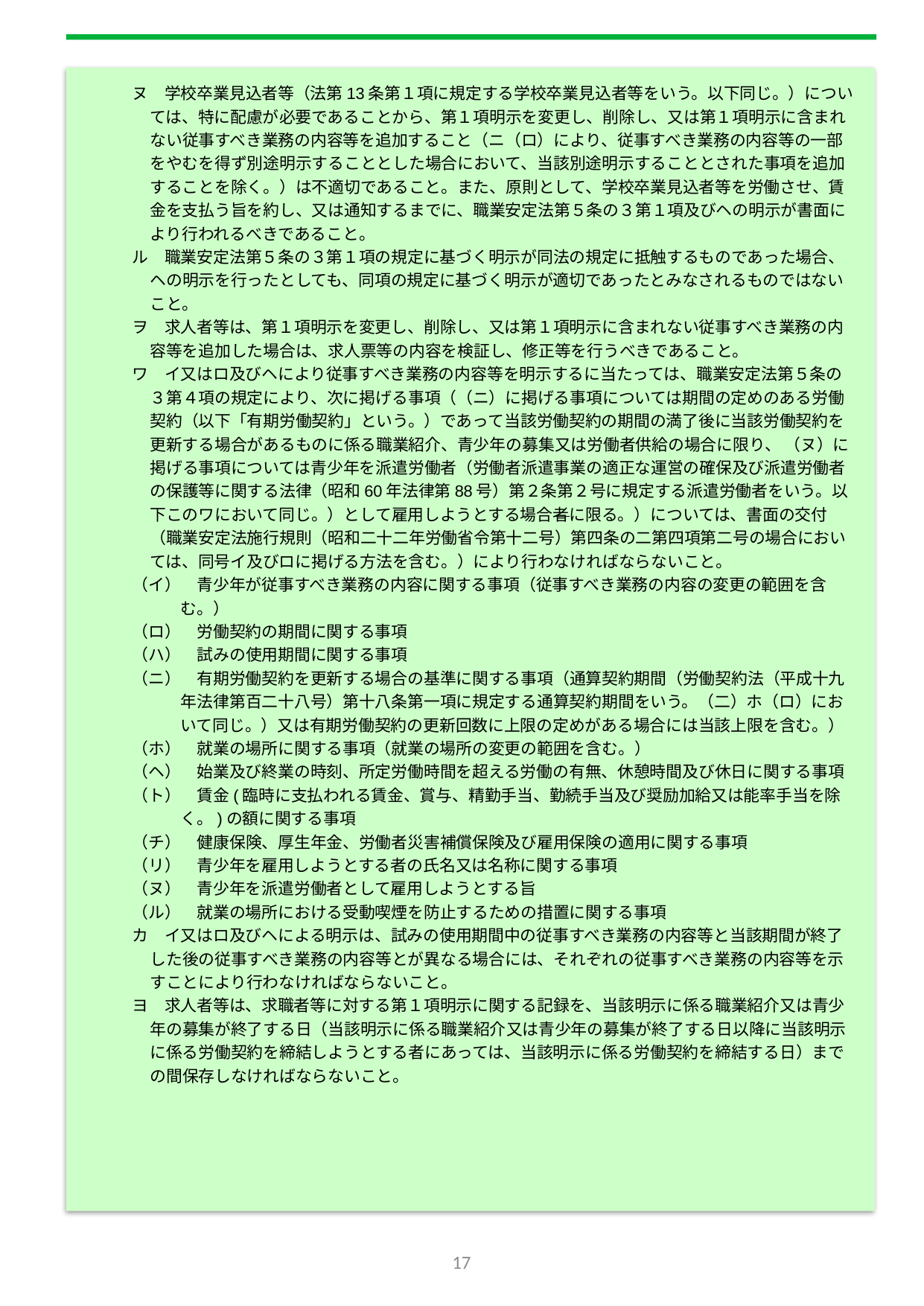

ヌ　学校卒業見込者等（法第13条第１項に規定する学校卒業見込者等をいう。以下同じ。）については、特に配慮が必要であることから、第１項明示を変更し、削除し、又は第１項明示に含まれない従事すべき業務の内容等を追加すること（ニ（ロ）により、従事すべき業務の内容等の一部をやむを得ず別途明示することとした場合において、当該別途明示することとされた事項を追加することを除く。）は不適切であること。また、原則として、学校卒業見込者等を労働させ、賃金を支払う旨を約し、又は通知するまでに、職業安定法第５条の３第１項及びヘの明示が書面により行われるべきであること。
　　　ル　職業安定法第５条の３第１項の規定に基づく明示が同法の規定に抵触するものであった場合、ヘの明示を行ったとしても、同項の規定に基づく明示が適切であったとみなされるものではないこと。
　　　ヲ　求人者等は、第１項明示を変更し、削除し、又は第１項明示に含まれない従事すべき業務の内容等を追加した場合は、求人票等の内容を検証し、修正等を行うべきであること。
　　　ワ　イ又はロ及びヘにより従事すべき業務の内容等を明示するに当たっては、職業安定法第５条の３第４項の規定により、次に掲げる事項（（ニ）に掲げる事項については期間の定めのある労働契約（以下「有期労働契約」という。）であって当該労働契約の期間の満了後に当該労働契約を更新する場合があるものに係る職業紹介、青少年の募集又は労働者供給の場合に限り、 （ヌ）に掲げる事項については青少年を派遣労働者（労働者派遣事業の適正な運営の確保及び派遣労働者の保護等に関する法律（昭和60年法律第88号）第２条第２号に規定する派遣労働者をいう。以下このワにおいて同じ。）として雇用しようとする場合者に限る。）については、書面の交付（職業安定法施行規則（昭和二十二年労働省令第十二号）第四条の二第四項第二号の場合においては、同号イ及びロに掲げる方法を含む。）により行わなければならないこと。
　　　（イ）　青少年が従事すべき業務の内容に関する事項（従事すべき業務の内容の変更の範囲を含
　　　　　　む。）
　　　（ロ）　労働契約の期間に関する事項
　　　（ハ）　試みの使用期間に関する事項
　　　（ニ）　有期労働契約を更新する場合の基準に関する事項（通算契約期間（労働契約法（平成十九
　　　　　　年法律第百二十八号）第十八条第一項に規定する通算契約期間をいう。（二）ホ（ロ）にお
　　　　　　いて同じ。）又は有期労働契約の更新回数に上限の定めがある場合には当該上限を含む。）
　　　（ホ）　就業の場所に関する事項（就業の場所の変更の範囲を含む。）
　　　（ヘ）　始業及び終業の時刻、所定労働時間を超える労働の有無、休憩時間及び休日に関する事項
　　　（ト）　賃金(臨時に支払われる賃金、賞与、精勤手当、勤続手当及び奨励加給又は能率手当を除
　　　　　　く。)の額に関する事項
　　　（チ）　健康保険、厚生年金、労働者災害補償保険及び雇用保険の適用に関する事項
　　　（リ）　青少年を雇用しようとする者の氏名又は名称に関する事項
　　　（ヌ）　青少年を派遣労働者として雇用しようとする旨
　　　（ル）　就業の場所における受動喫煙を防止するための措置に関する事項
　　　カ　イ又はロ及びヘによる明示は、試みの使用期間中の従事すべき業務の内容等と当該期間が終了した後の従事すべき業務の内容等とが異なる場合には、それぞれの従事すべき業務の内容等を示すことにより行わなければならないこと。
　　　ヨ　求人者等は、求職者等に対する第１項明示に関する記録を、当該明示に係る職業紹介又は青少年の募集が終了する日（当該明示に係る職業紹介又は青少年の募集が終了する日以降に当該明示に係る労働契約を締結しようとする者にあっては、当該明示に係る労働契約を締結する日）までの間保存しなければならないこと。

17